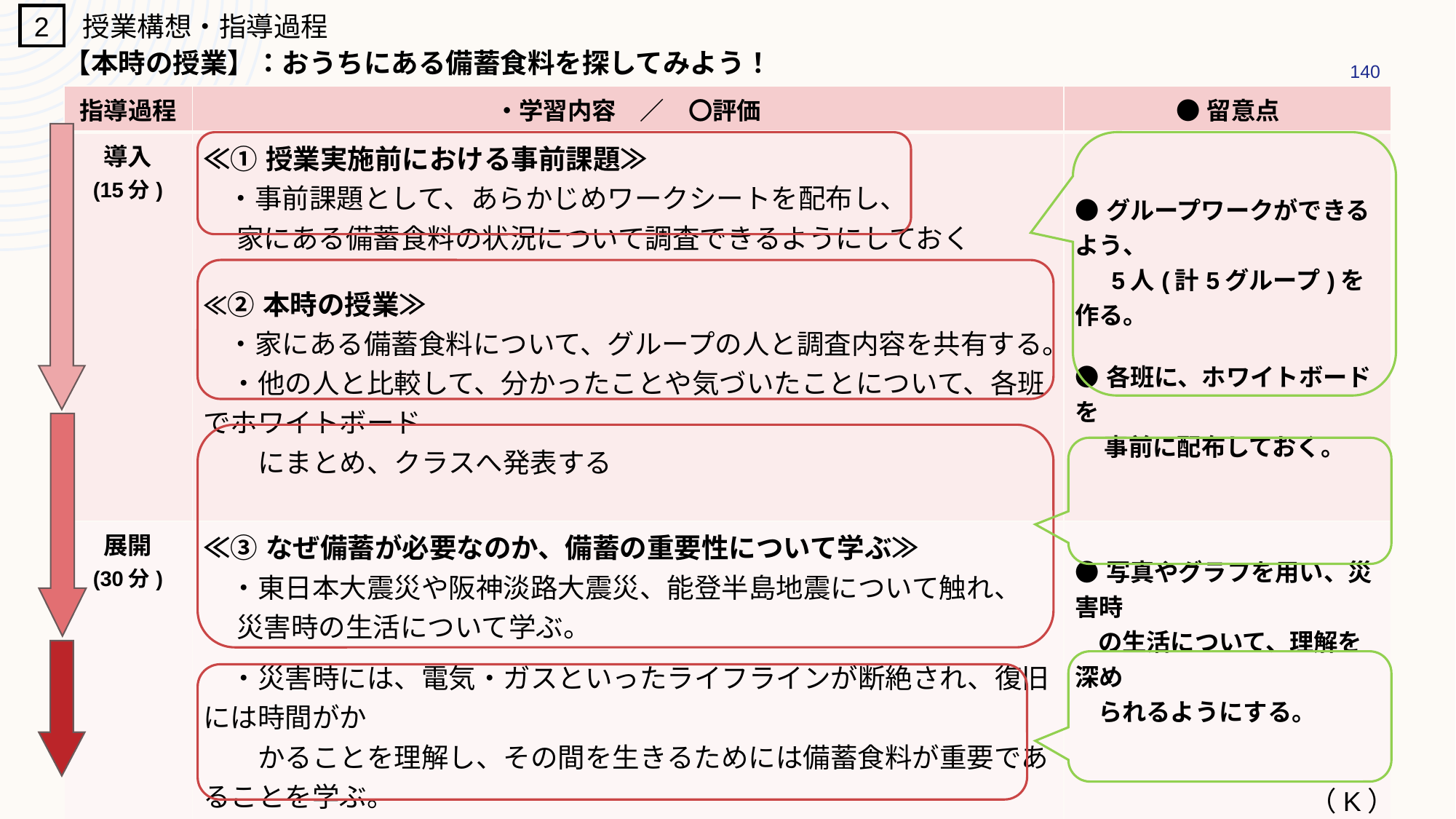

2　授業構想・指導過程

【本時の授業】：おうちにある備蓄食料を探してみよう！

140
| 指導過程 | ・学習内容　／　〇評価 | ●留意点 |
| --- | --- | --- |
| 導入 (15分) | ≪①授業実施前における事前課題≫ 　・事前課題として、あらかじめワークシートを配布し、 　 家にある備蓄食料の状況について調査できるようにしておく ≪②本時の授業≫ 　・家にある備蓄食料について、グループの人と調査内容を共有する。 　・他の人と比較して、分かったことや気づいたことについて、各班でホワイトボード　 　　にまとめ、クラスへ発表する | ●グループワークができるよう、 　 5人(計5グループ)を作る。 ●各班に、ホワイトボードを 　 事前に配布しておく。 |
| 展開 (30分) | ≪③なぜ備蓄が必要なのか、備蓄の重要性について学ぶ≫ 　・東日本大震災や阪神淡路大震災、能登半島地震について触れ、 　 災害時の生活について学ぶ。 　・災害時には、電気・ガスといったライフラインが断絶され、復旧には時間がか 　　かることを理解し、その間を生きるためには備蓄食料が重要であることを学ぶ。 〇災害時の食の課題について、気づくことができたか | ●写真やグラフを用い、災害時 の生活について、理解を深め られるようにする。 |
| まとめ (5分) | ≪④授業の内容をまとめる≫ 　・災害に備え、備蓄食料を用意しておくことの大切さについて、再度理解を 　 深める。 〇備蓄食料を用意しておくことの重要性に気づいたか | ●災害時の生活や備蓄食料に 　 ついて、分かったこと・気づい たことをワークシートに記入 できるようにする。 |

（K）